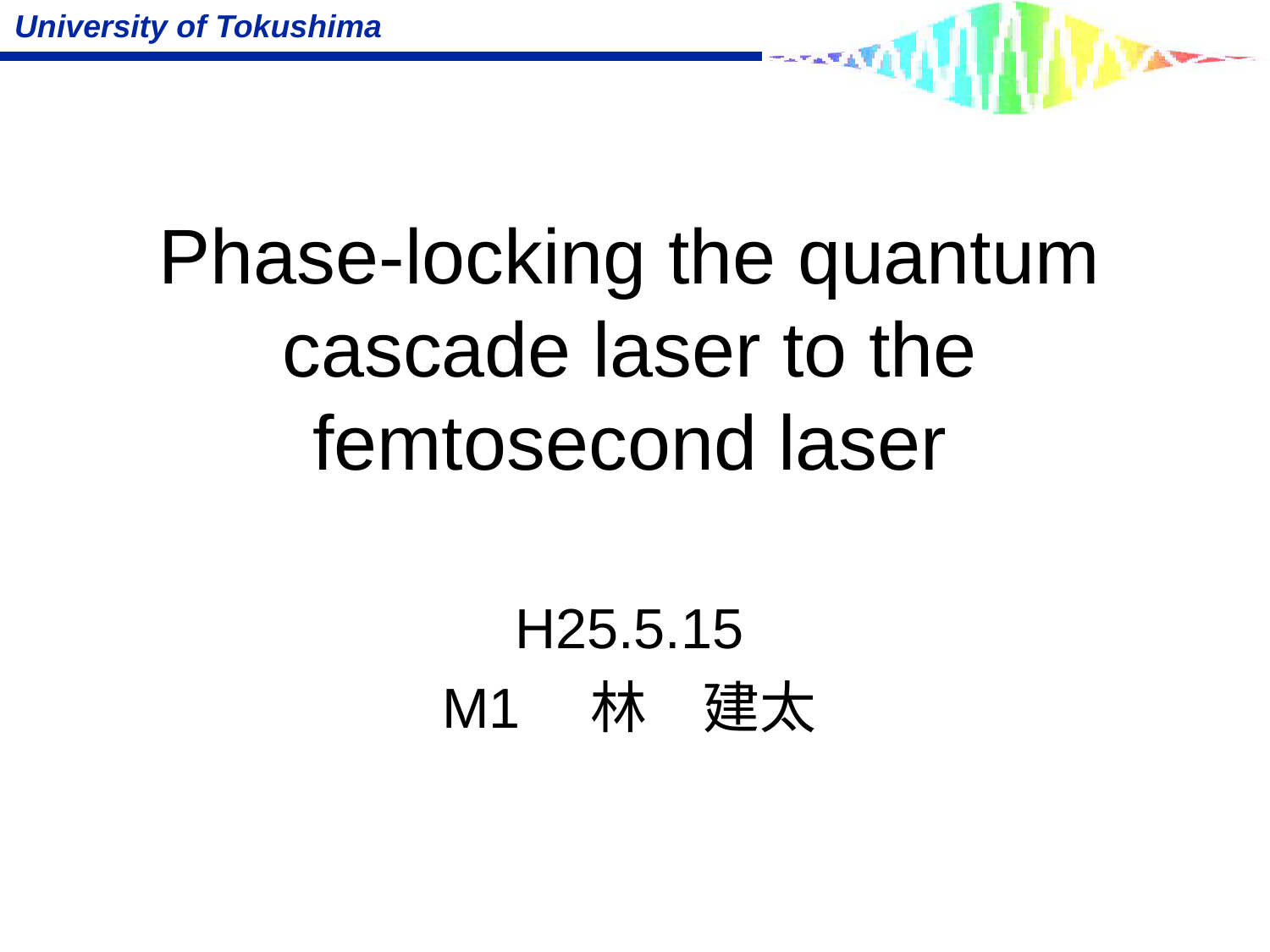

# Phase-locking the quantum cascade laser to the femtosecond laser
H25.5.15
M1　林　建太